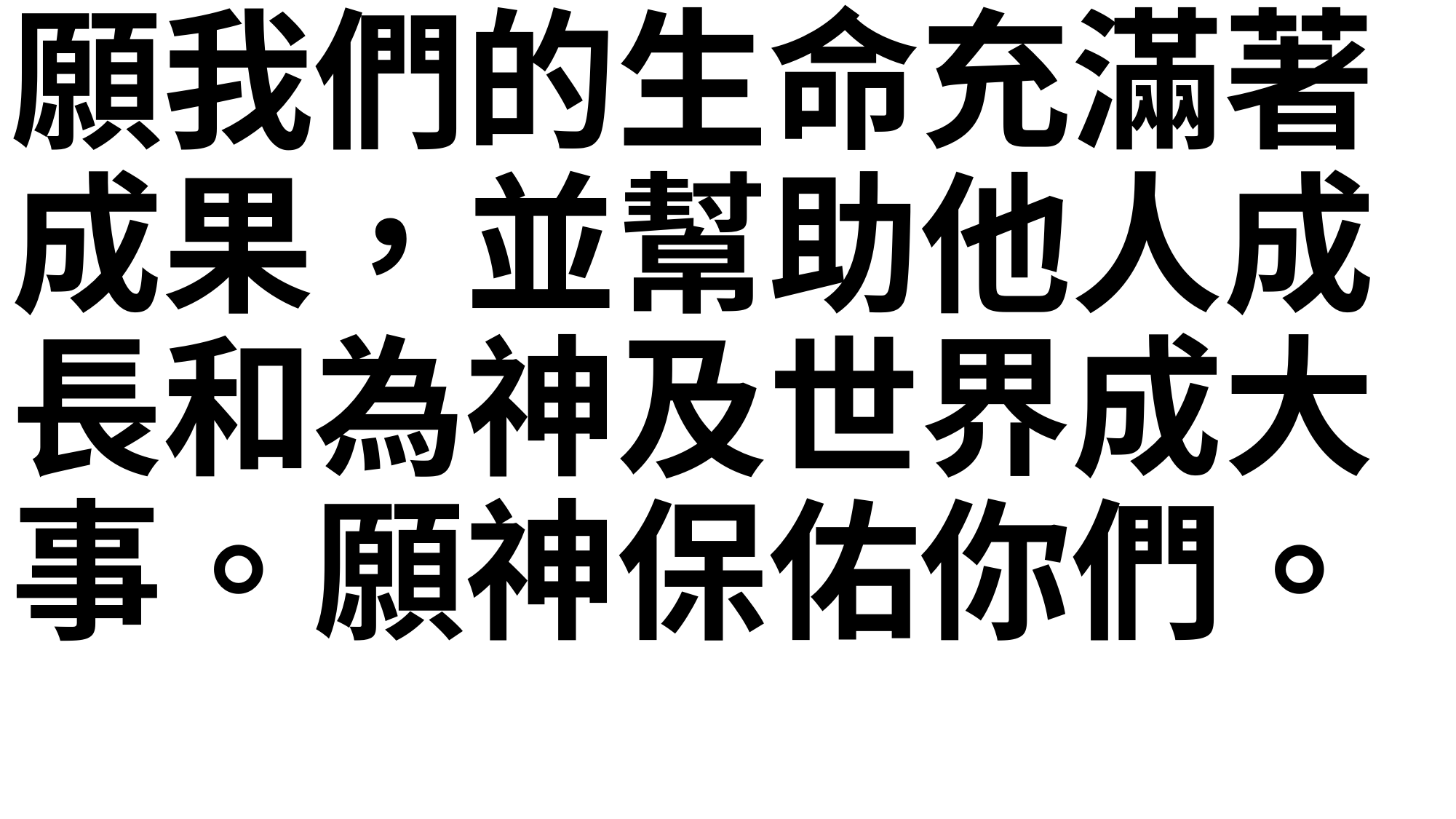

願我們的生命充滿著成果，並幫助他人成長和為神及世界成大事。願神保佑你們。